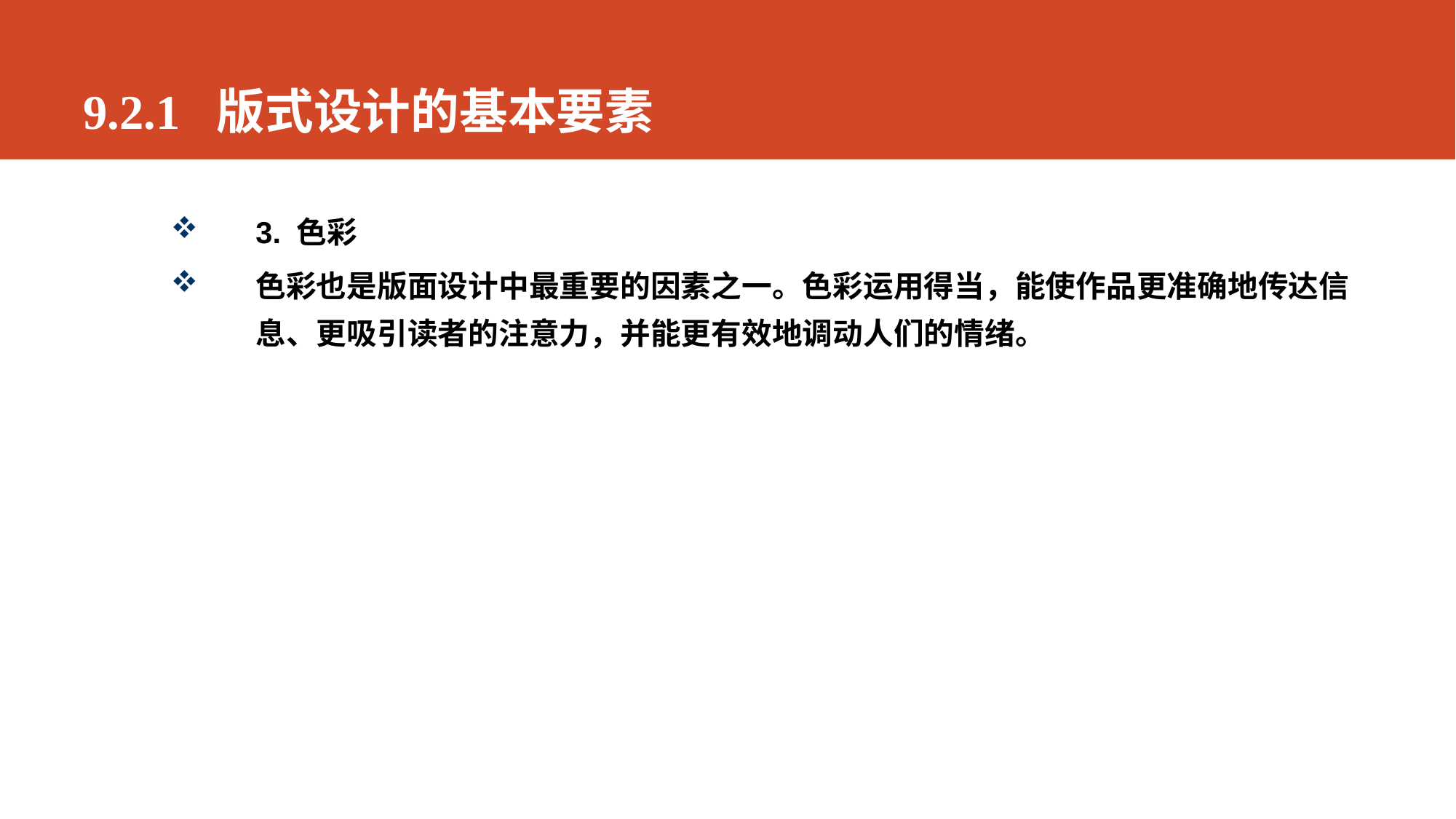

# 9.2.1  版式设计的基本要素
3. 色彩
色彩也是版面设计中最重要的因素之一。色彩运用得当，能使作品更准确地传达信息、更吸引读者的注意力，并能更有效地调动人们的情绪。